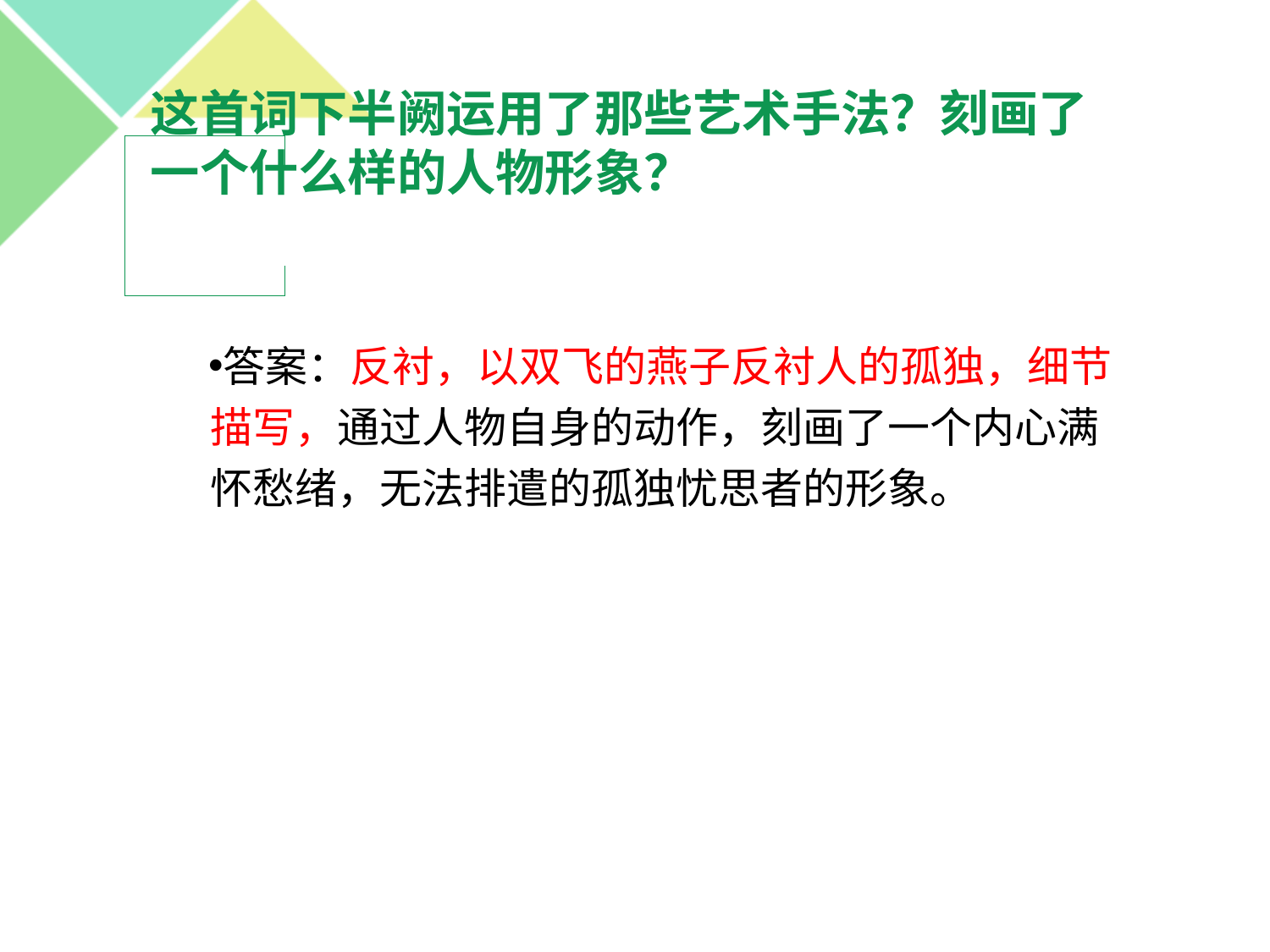

# 这首词下半阙运用了那些艺术手法？刻画了一个什么样的人物形象？
答案：反衬，以双飞的燕子反衬人的孤独，细节描写，通过人物自身的动作，刻画了一个内心满怀愁绪，无法排遣的孤独忧思者的形象。